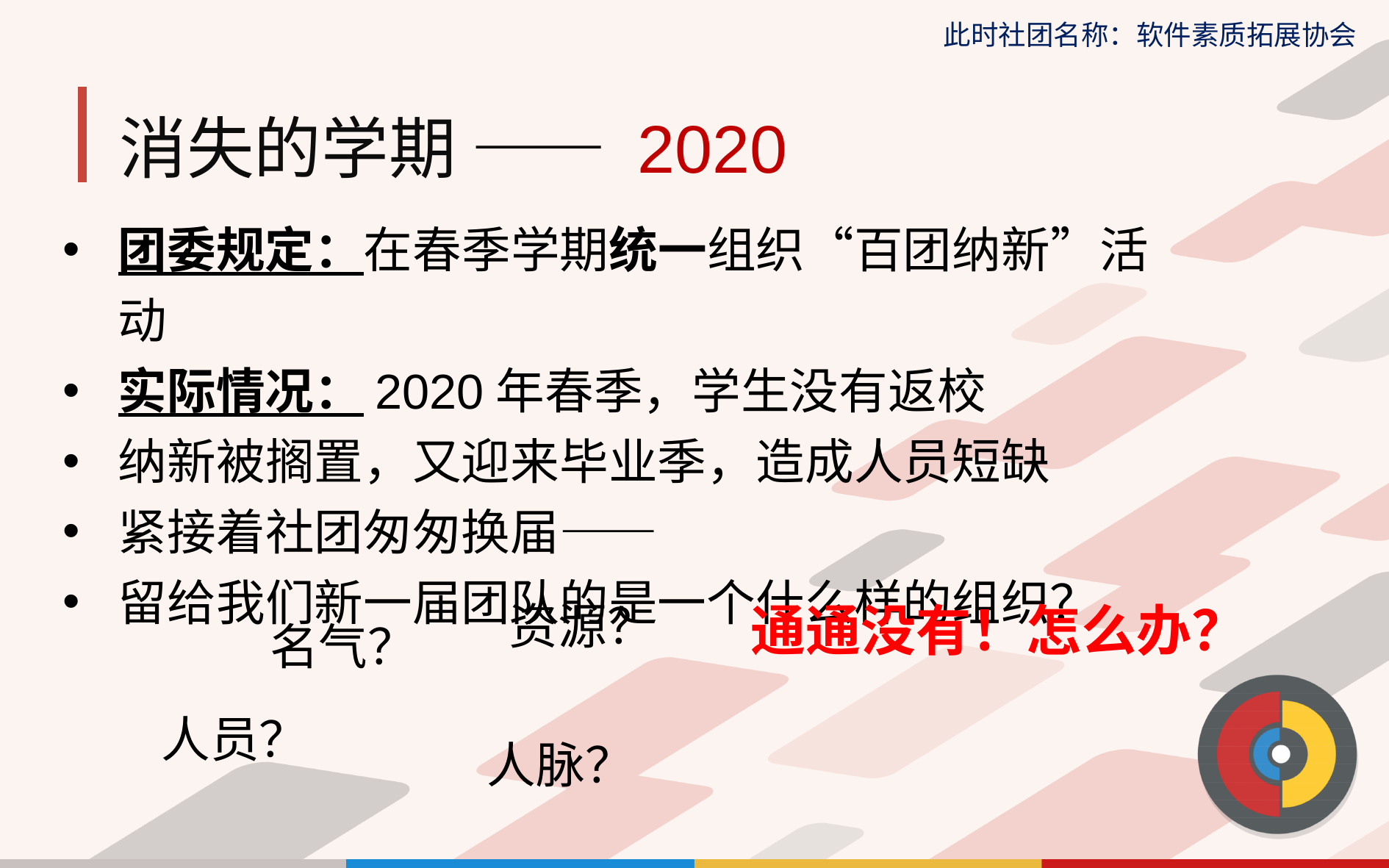

此时社团名称：软件素质拓展协会
# 消失的学期 —— 2020
团委规定：在春季学期统一组织“百团纳新”活动
实际情况：2020年春季，学生没有返校
纳新被搁置，又迎来毕业季，造成人员短缺
紧接着社团匆匆换届——
留给我们新一届团队的是一个什么样的组织？
资源？
通通没有！怎么办？
名气？
人员？
人脉？